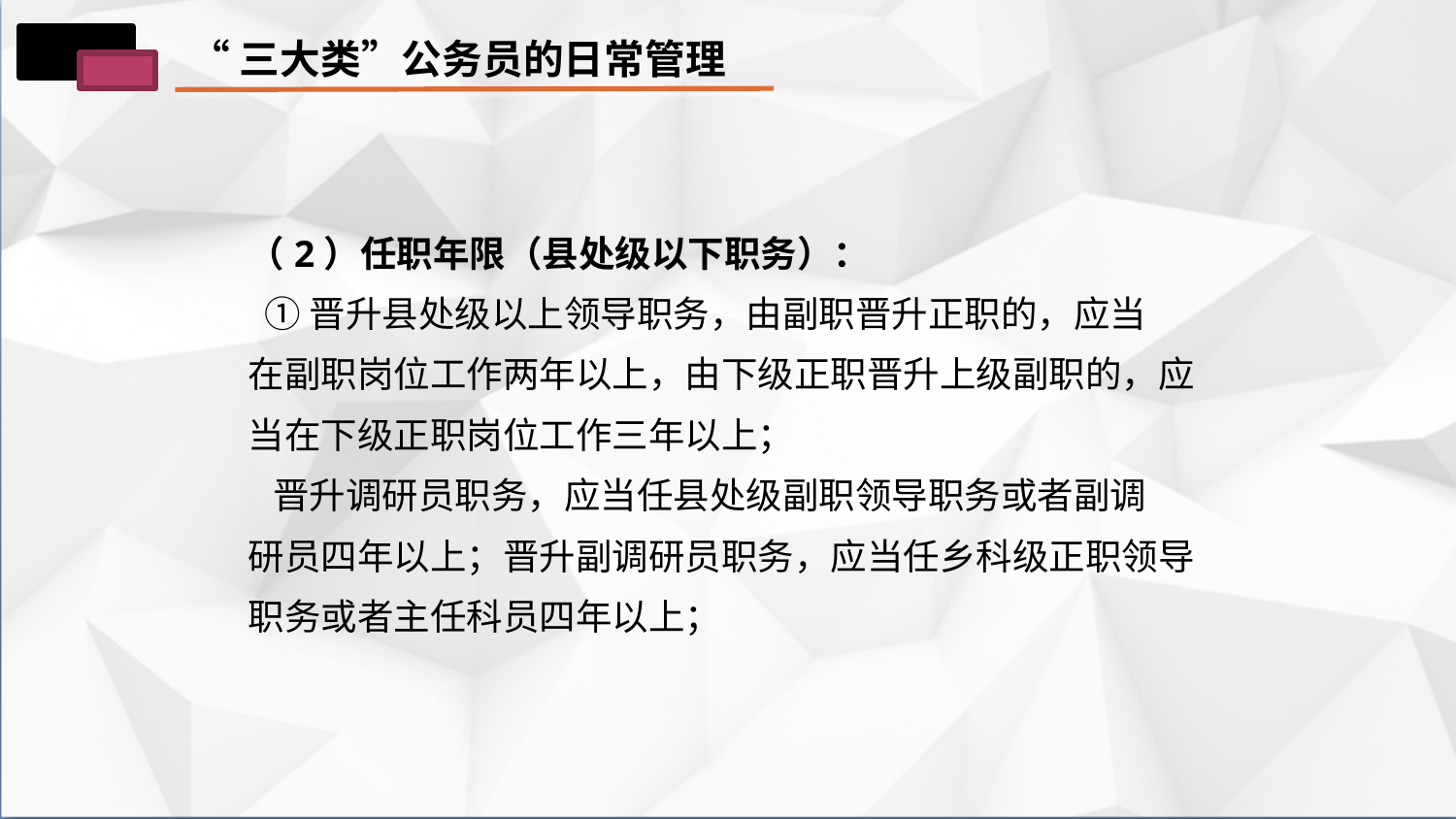

“三大类”公务员的日常管理

   （2）任职年限（县处级以下职务）：
      ①晋升县处级以上领导职务，由副职晋升正职的，应当
   在副职岗位工作两年以上，由下级正职晋升上级副职的，应
   当在下级正职岗位工作三年以上；
      晋升调研员职务，应当任县处级副职领导职务或者副调
   研员四年以上；晋升副调研员职务，应当任乡科级正职领导
   职务或者主任科员四年以上；